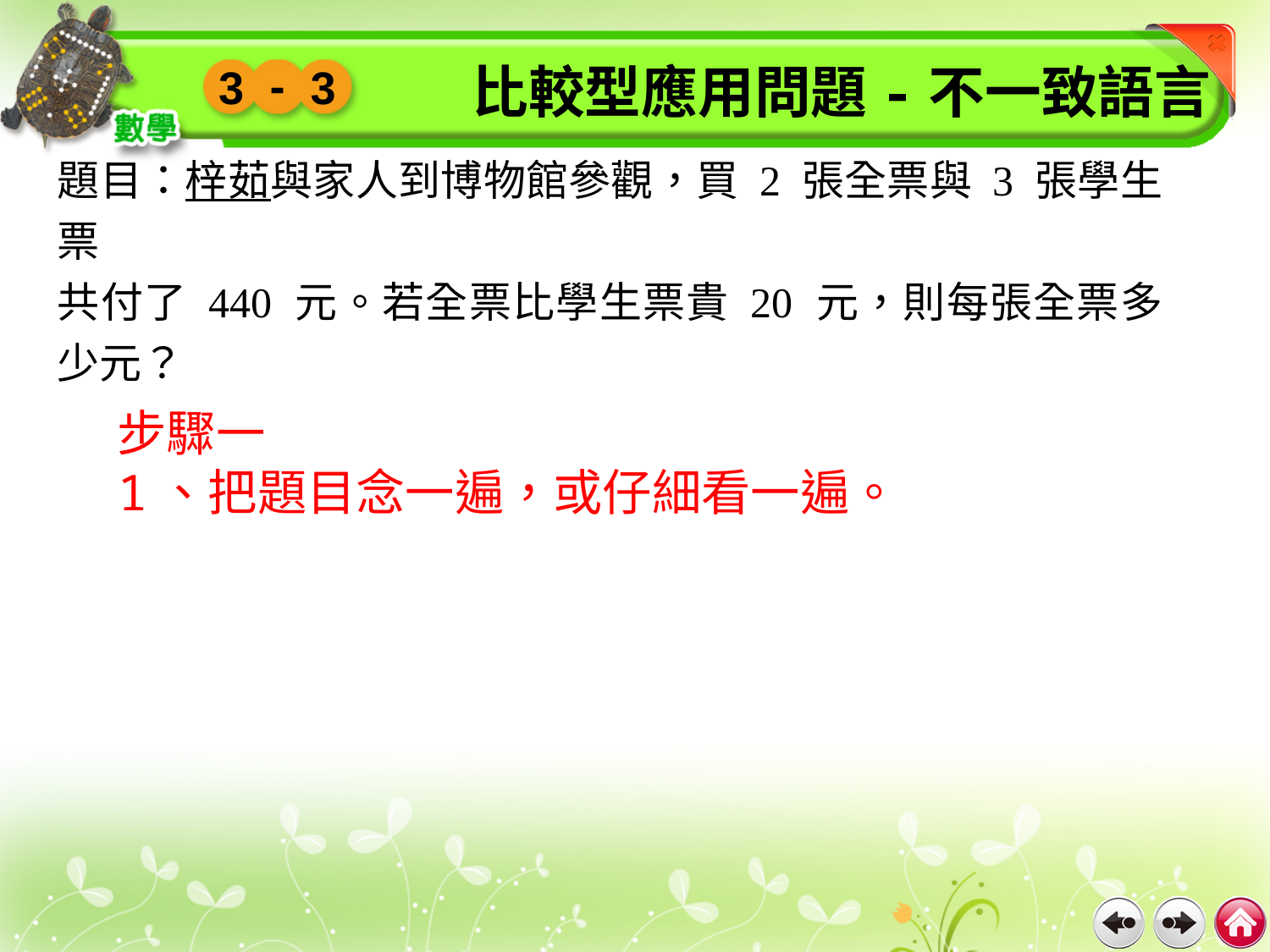

比較型應用問題-不一致語言
-
3
3
題目：梓茹與家人到博物館參觀，買 2 張全票與 3 張學生票
共付了 440 元。若全票比學生票貴 20 元，則每張全票多少元？
步驟一
1、把題目念一遍，或仔細看一遍。